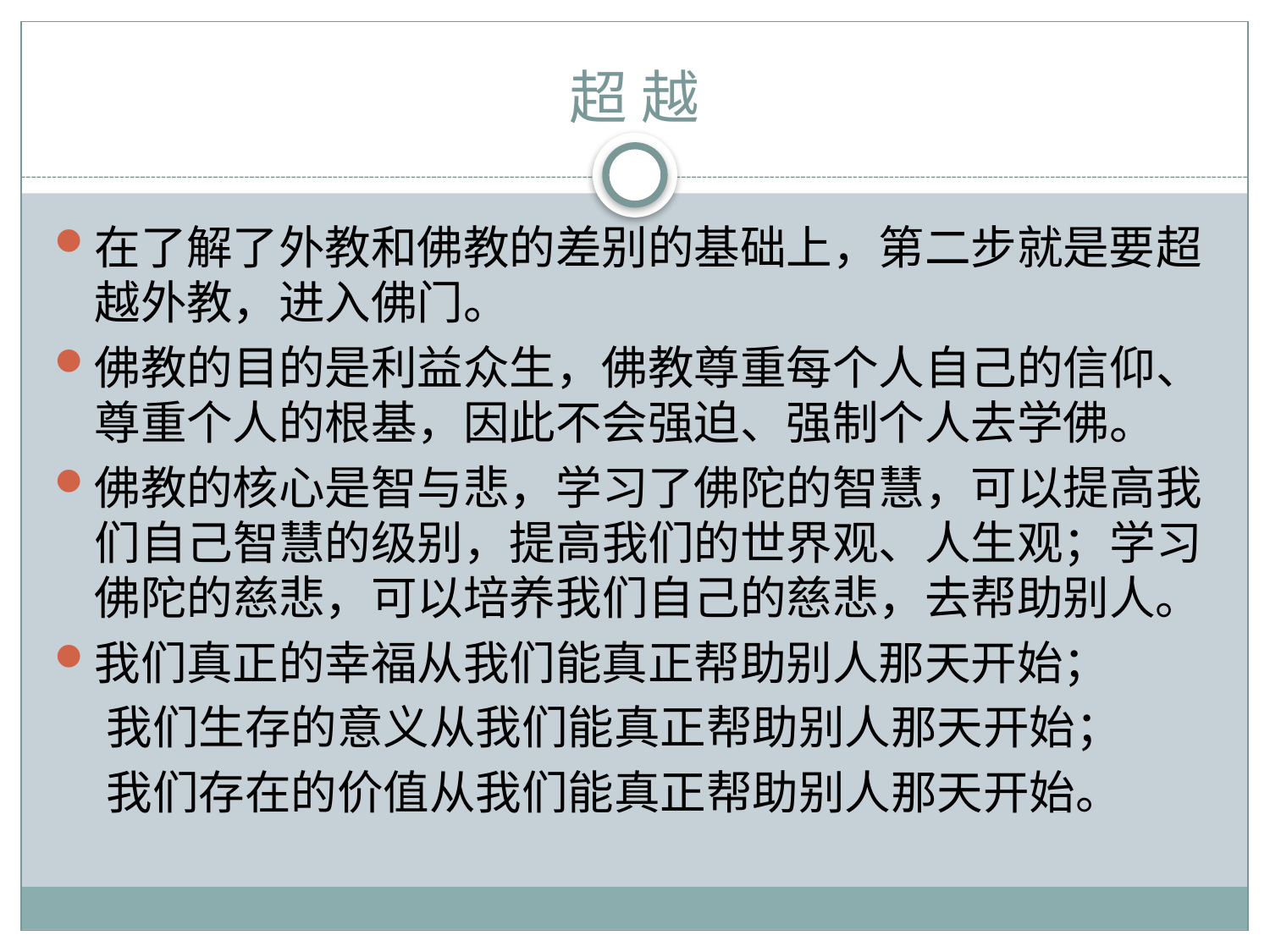

# 超 越
在了解了外教和佛教的差别的基础上，第二步就是要超越外教，进入佛门。
佛教的目的是利益众生，佛教尊重每个人自己的信仰、尊重个人的根基，因此不会强迫、强制个人去学佛。
佛教的核心是智与悲，学习了佛陀的智慧，可以提高我们自己智慧的级别，提高我们的世界观、人生观；学习佛陀的慈悲，可以培养我们自己的慈悲，去帮助别人。
我们真正的幸福从我们能真正帮助别人那天开始；
    我们生存的意义从我们能真正帮助别人那天开始；
    我们存在的价值从我们能真正帮助别人那天开始。